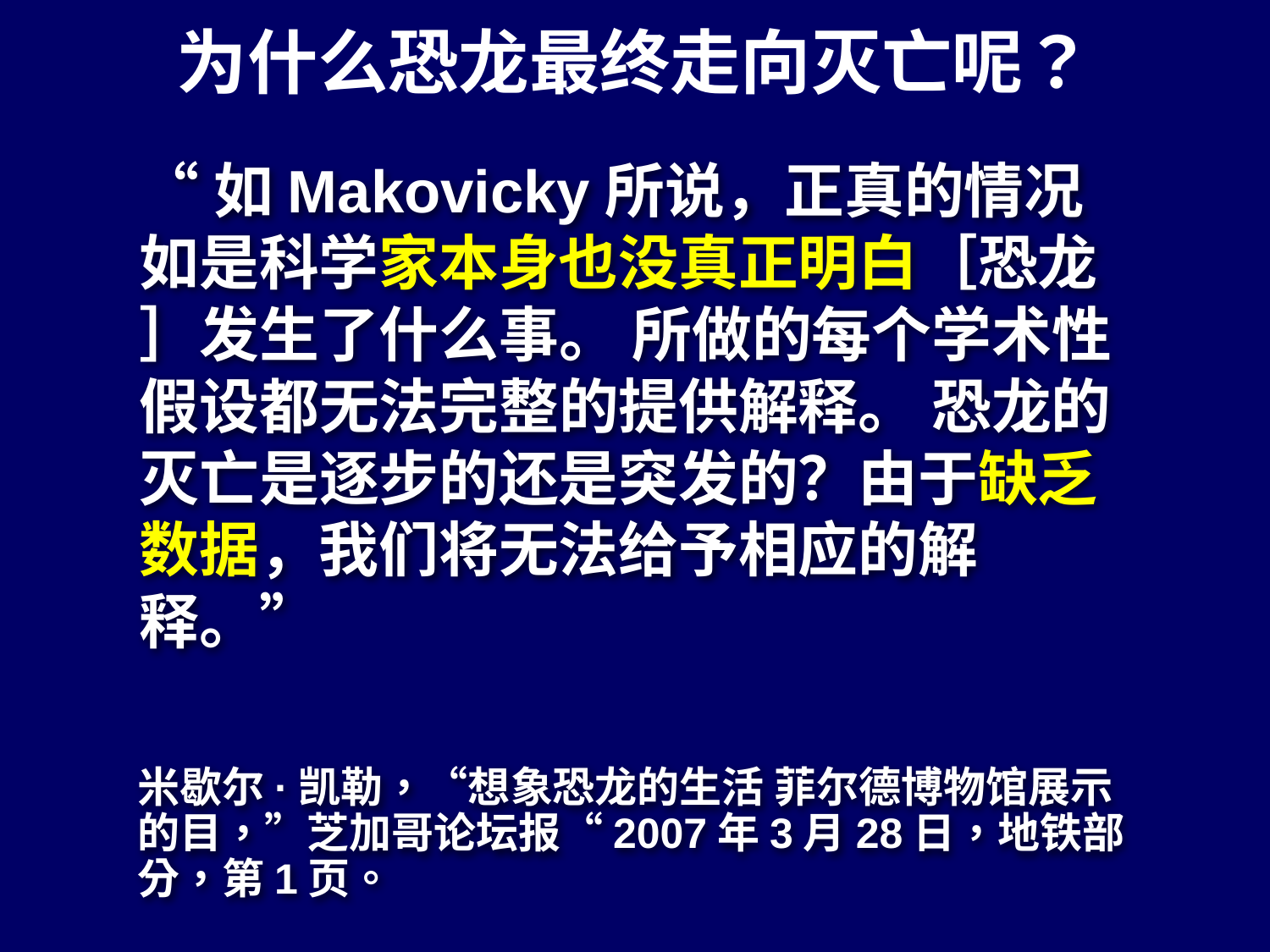

# 为什么恐龙最终走向灭亡呢？
“如Makovicky所说，正真的情况如是科学家本身也没真正明白［恐龙］发生了什么事。 所做的每个学术性假设都无法完整的提供解释。 恐龙的灭亡是逐步的还是突发的？由于缺乏数据，我们将无法给予相应的解释。”
米歇尔·凯勒，“想象恐龙的生活 菲尔德博物馆展示的目，”芝加哥论坛报“2007年3月28日，地铁部分，第1页。